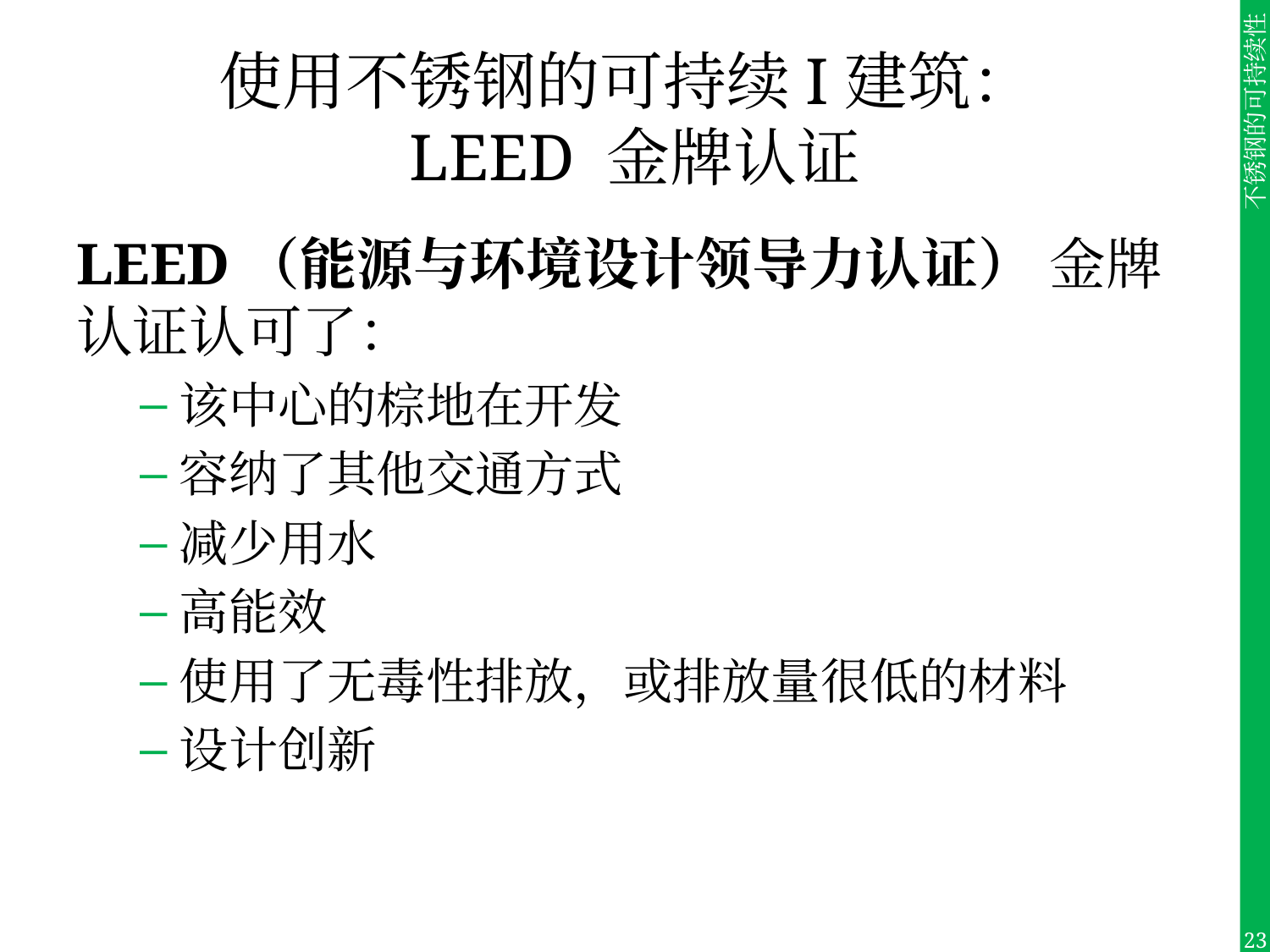

# 使用不锈钢的可持续I建筑： LEED 金牌认证
LEED（能源与环境设计领导力认证） 金牌认证认可了：
该中心的棕地在开发
容纳了其他交通方式
减少用水
高能效
使用了无毒性排放，或排放量很低的材料
设计创新
23